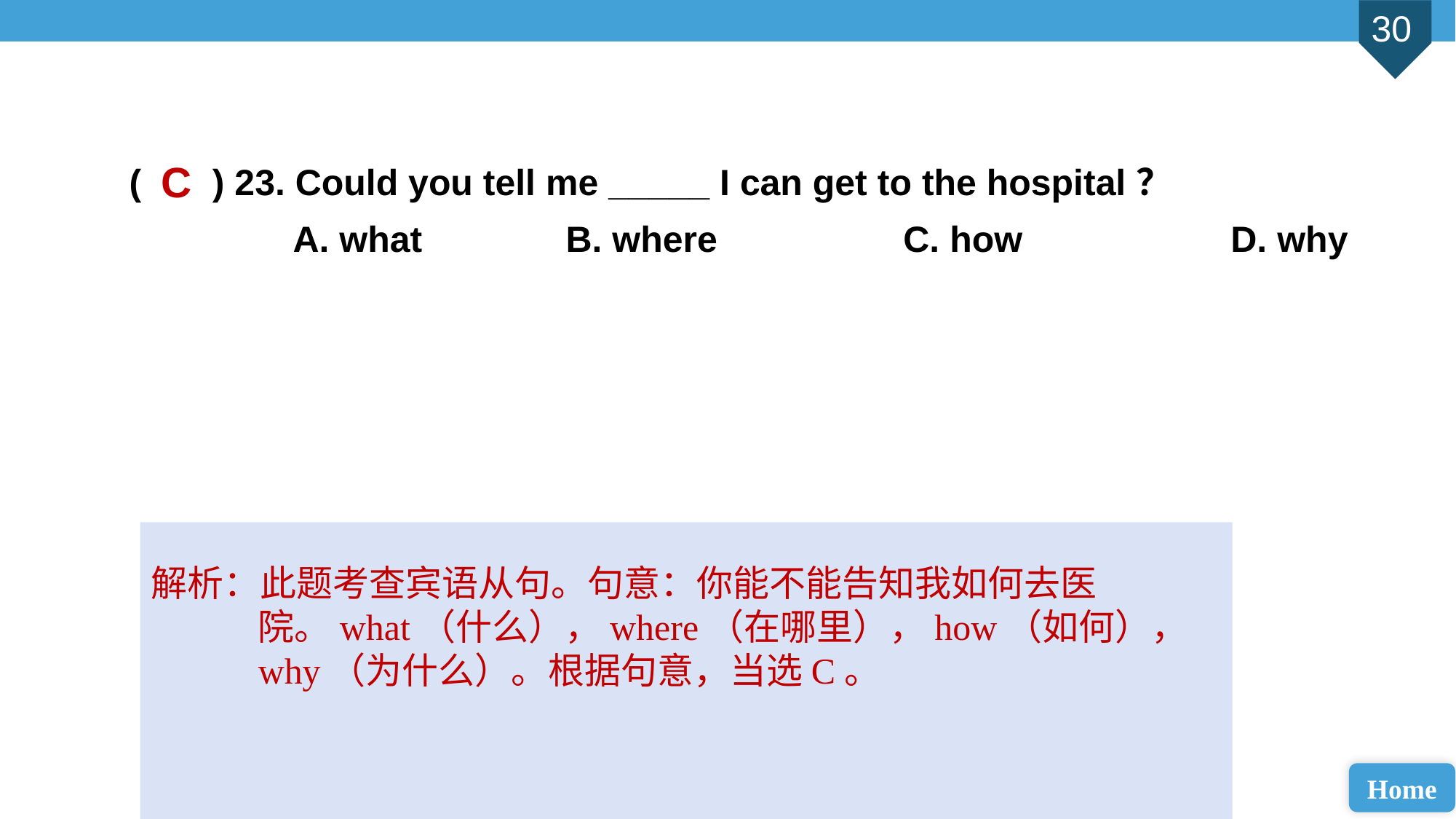

(       ) 23. Could you tell me _____ I can get to the hospital？
A. what 		B. where		 C. how		 D. why
C

解析：此题考查宾语从句。句意：你能不能告知我如何去医院。what（什么），where（在哪里），how（如何），why（为什么）。根据句意，当选C。